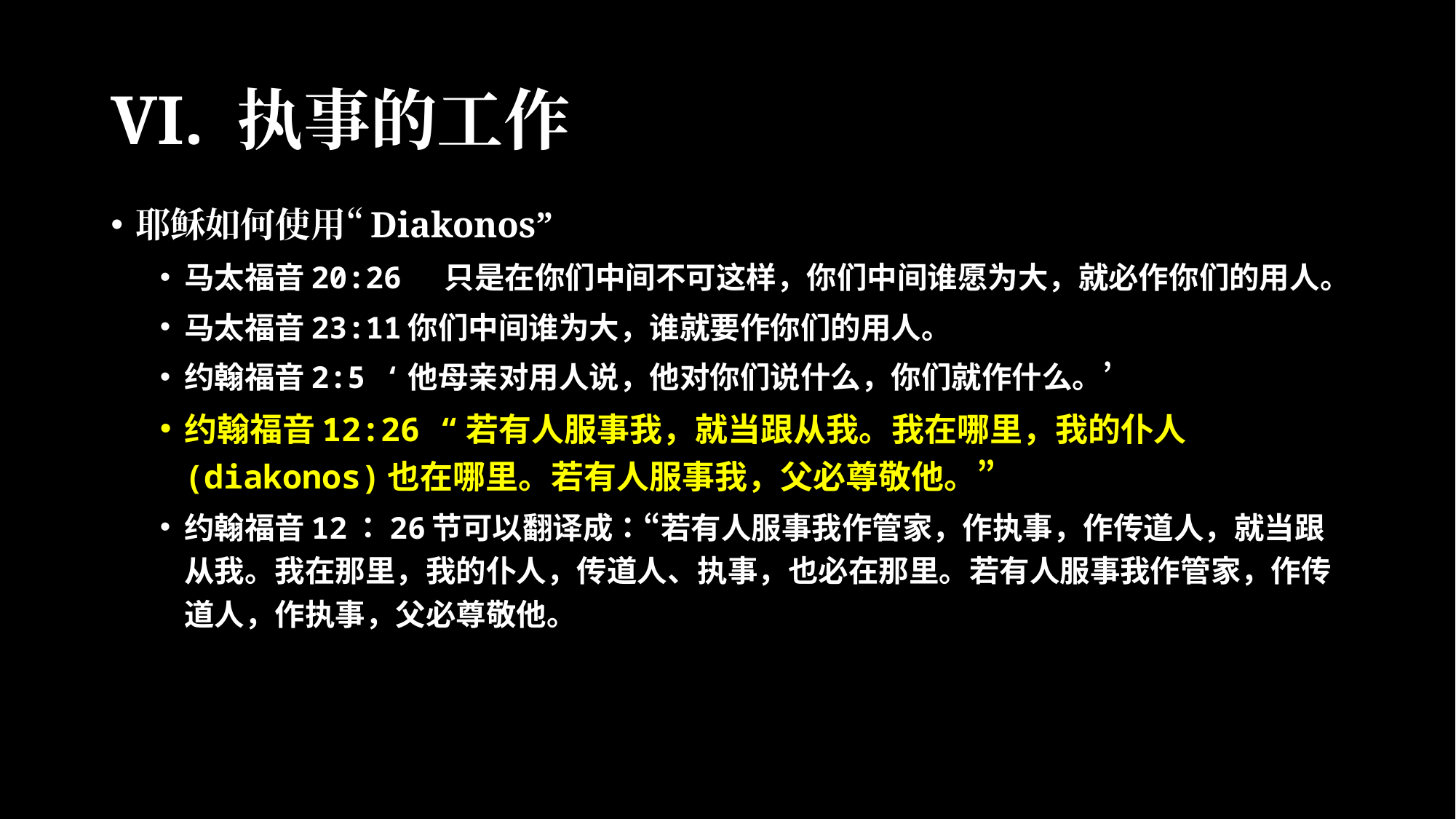

# VI. 执事的工作
耶稣如何使用“Diakonos”
马太福音20:26  只是在你们中间不可这样，你们中间谁愿为大，就必作你们的用人。
马太福音23:11你们中间谁为大，谁就要作你们的用人。
约翰福音2:5 ‘他母亲对用人说，他对你们说什么，你们就作什么。’
约翰福音12:26 “若有人服事我，就当跟从我。我在哪里，我的仆人(diakonos)也在哪里。若有人服事我，父必尊敬他。”
约翰福音12：26节可以翻译成：“若有人服事我作管家，作执事，作传道人，就当跟从我。我在那里，我的仆人，传道人、执事，也必在那里。若有人服事我作管家，作传道人，作执事，父必尊敬他。